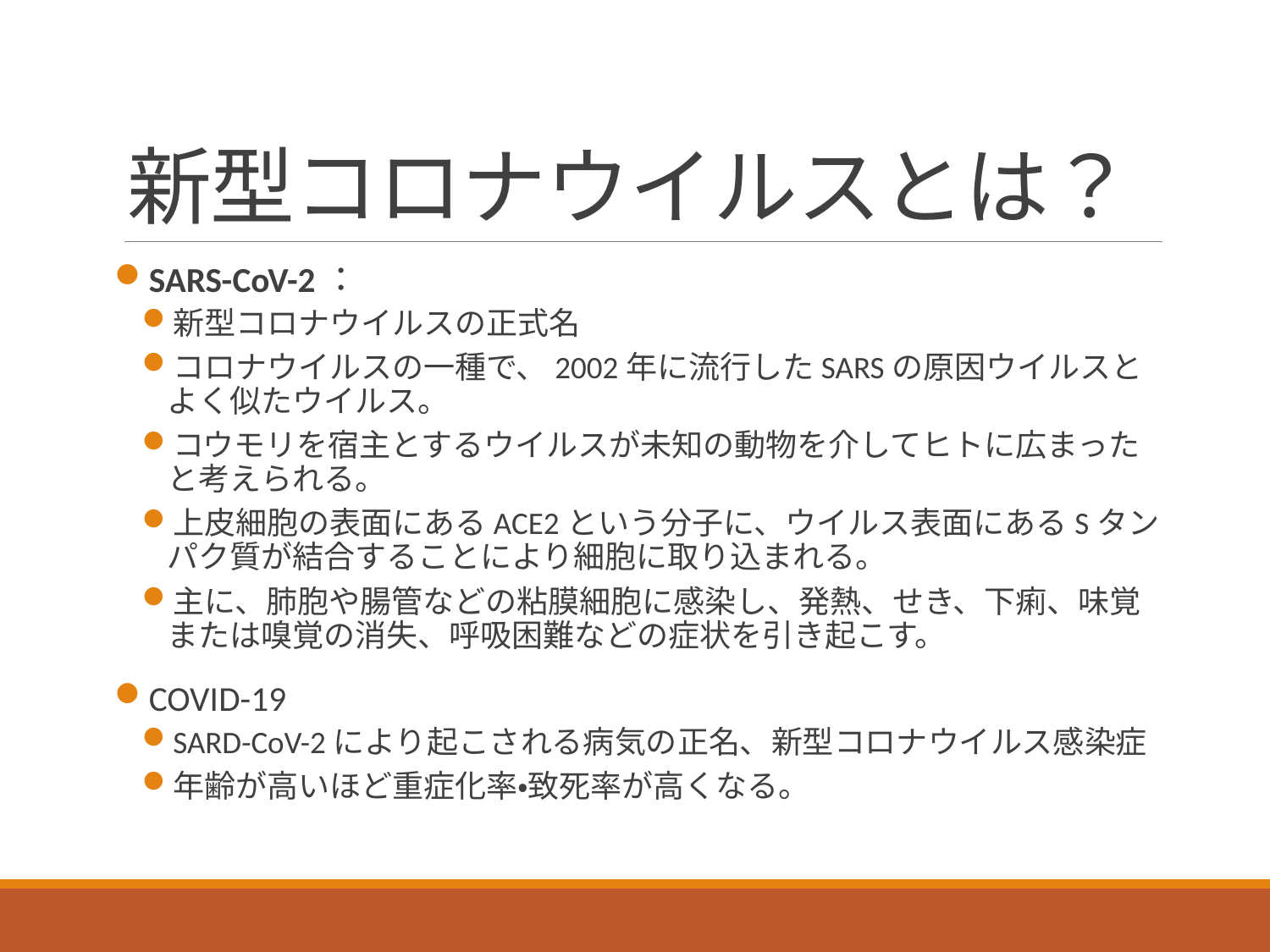

# 新型コロナウイルスとは？
SARS-CoV-2：
新型コロナウイルスの正式名
コロナウイルスの一種で、2002年に流行したSARSの原因ウイルスとよく似たウイルス。
コウモリを宿主とするウイルスが未知の動物を介してヒトに広まったと考えられる。
上皮細胞の表面にあるACE2という分子に、ウイルス表面にあるSタンパク質が結合することにより細胞に取り込まれる。
主に、肺胞や腸管などの粘膜細胞に感染し、発熱、せき、下痢、味覚または嗅覚の消失、呼吸困難などの症状を引き起こす。
COVID-19
SARD-CoV-2により起こされる病気の正名、新型コロナウイルス感染症
年齢が高いほど重症化率・致死率が高くなる。